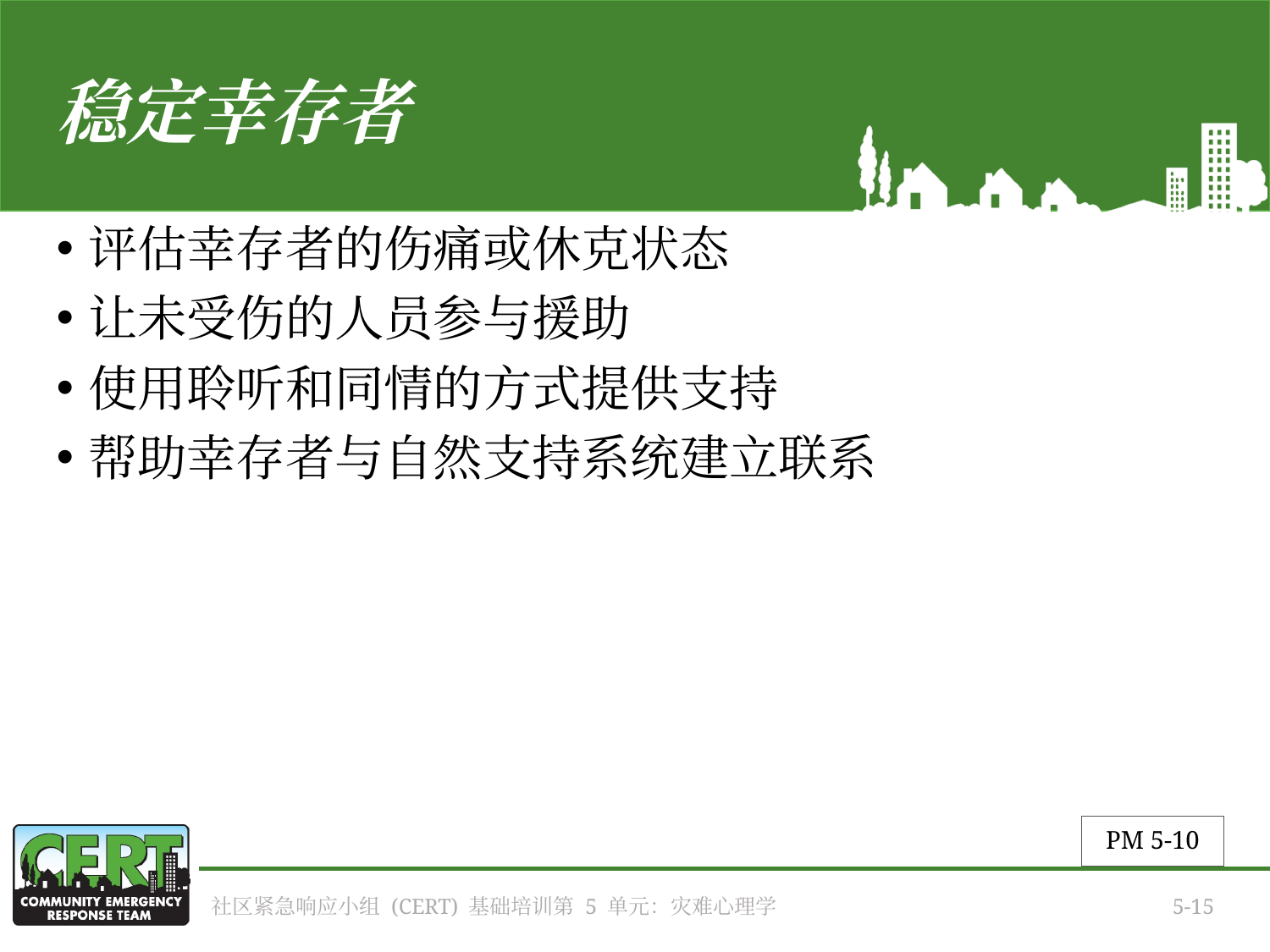

# 稳定幸存者
评估幸存者的伤痛或休克状态
让未受伤的人员参与援助
使用聆听和同情的方式提供支持
帮助幸存者与自然支持系统建立联系
PM 5-10
社区紧急响应小组 (CERT) 基础培训第 5 单元：灾难心理学
5-15